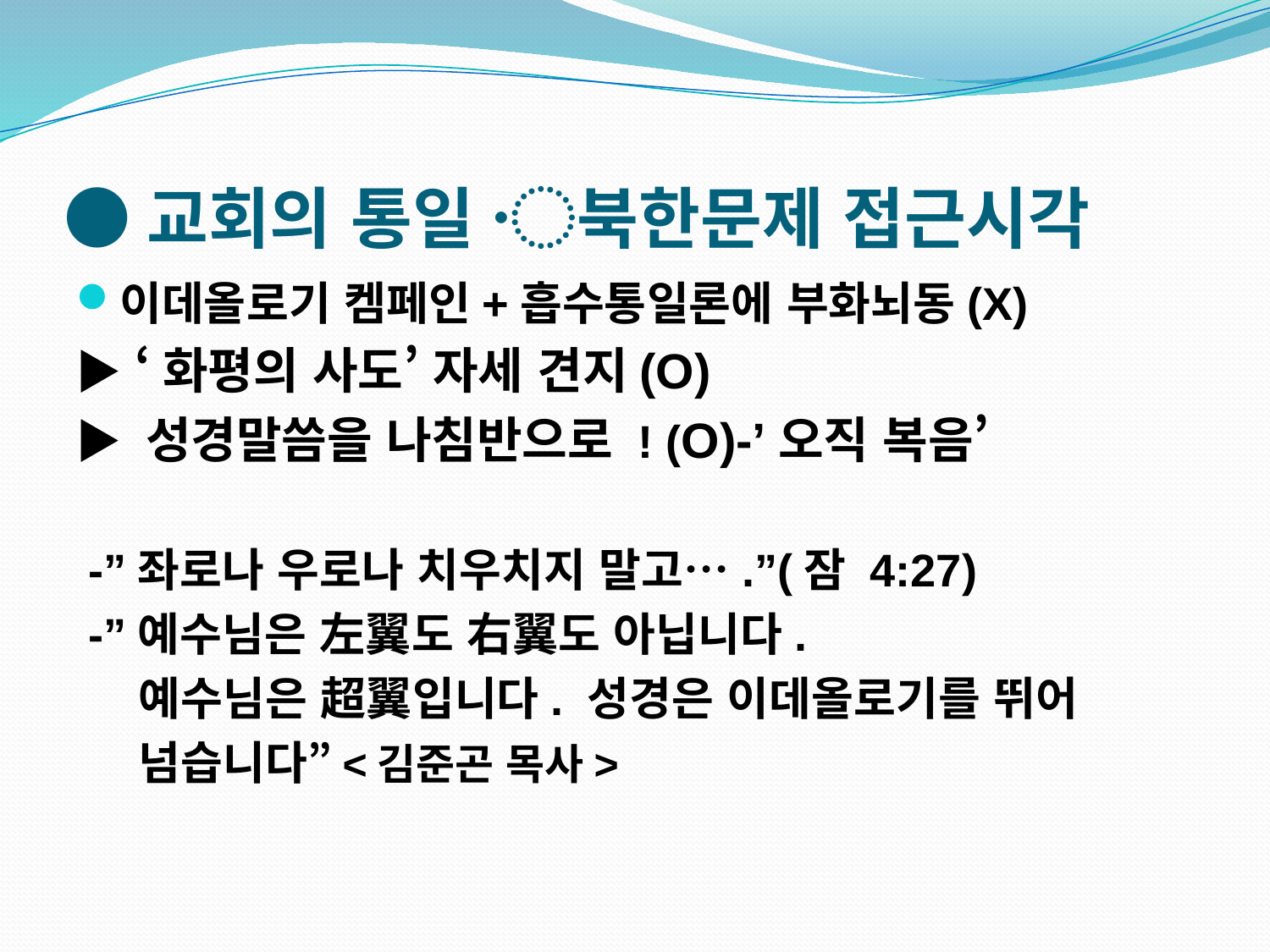

# ●교회의 통일 〮북한문제 접근시각
이데올로기 켐페인+흡수통일론에 부화뇌동(X)
▶ ‘화평의 사도’ 자세 견지(O)
▶ 성경말씀을 나침반으로 ! (O)-’오직 복음’

 -”좌로나 우로나 치우치지 말고….”(잠 4:27)
 -”예수님은 左翼도 右翼도 아닙니다.
    예수님은 超翼입니다. 성경은 이데올로기를 뛰어
    넘습니다”<김준곤 목사>